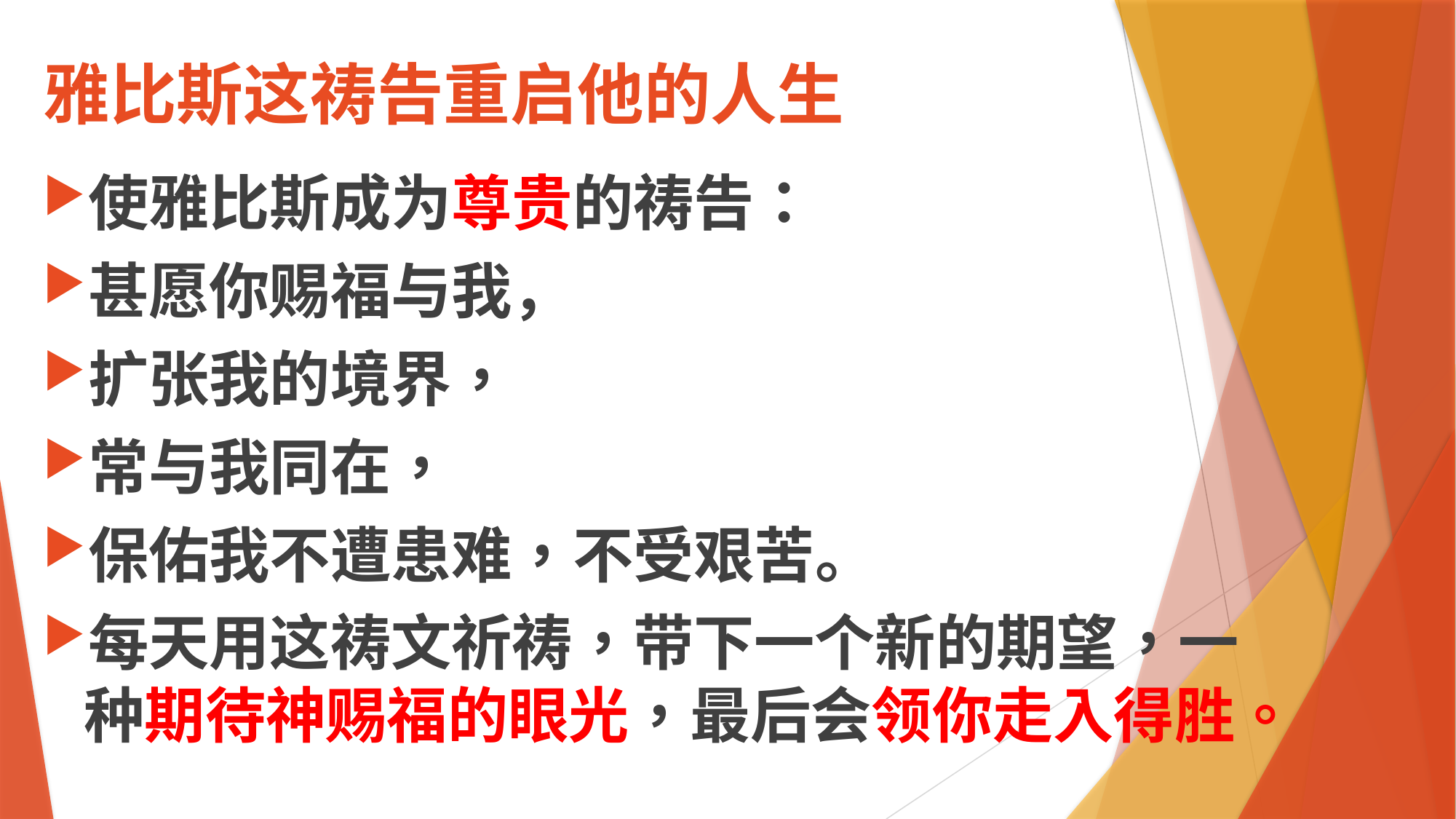

# 雅比斯这祷告重启他的人生
使雅比斯成为尊贵的祷告：
甚愿你赐福与我，
扩张我的境界，
常与我同在，
保佑我不遭患难，不受艰苦。
每天用这祷文祈祷，带下一个新的期望，一种期待神赐福的眼光，最后会领你走入得胜。